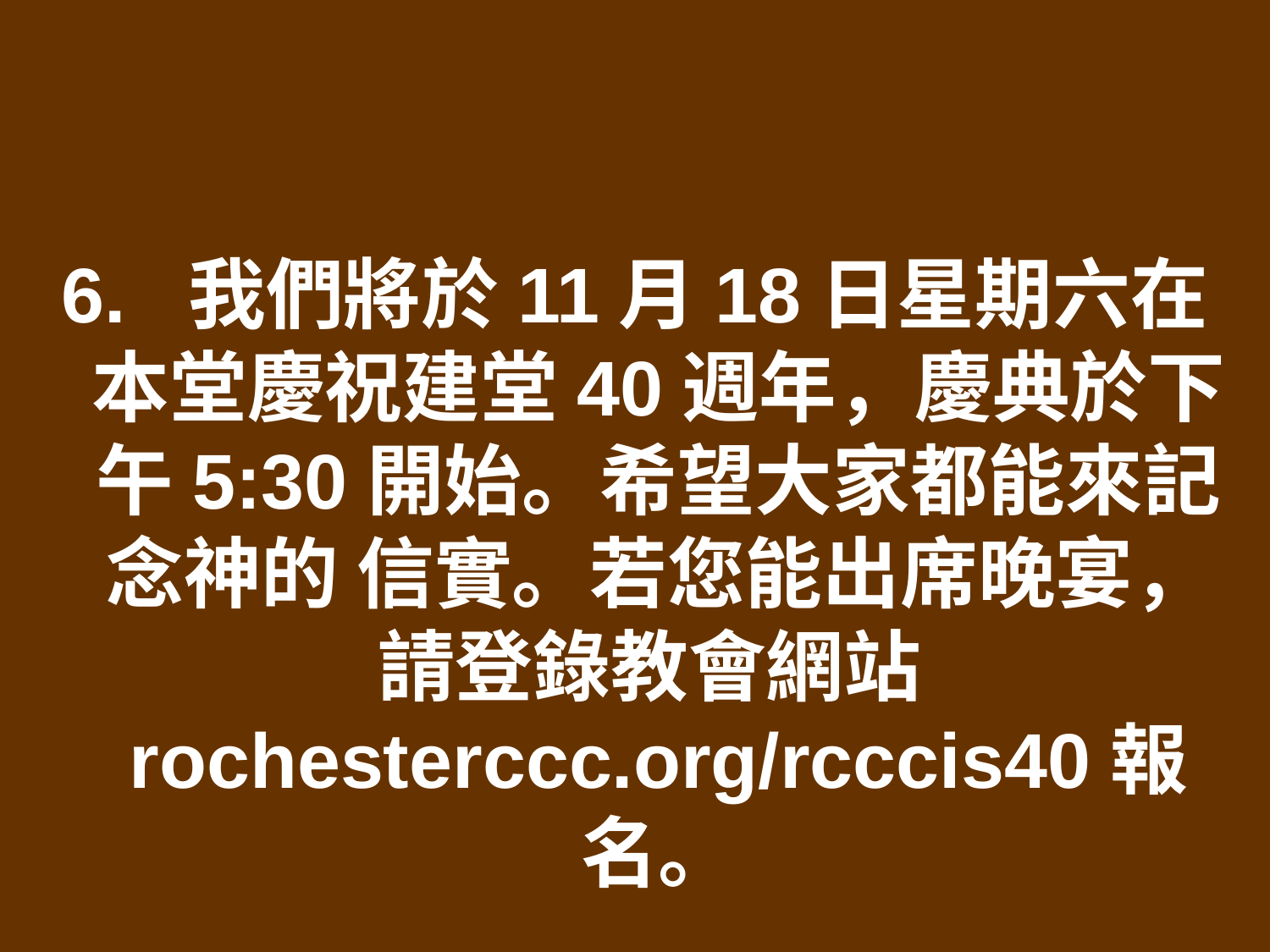

6.  我們將於11月18日星期六在本堂慶祝建堂40週年，慶典於下午5:30開始。希望大家都能來記念神的 信實。若您能出席晚宴，請登錄教會網站rochesterccc.org/rcccis40報名。